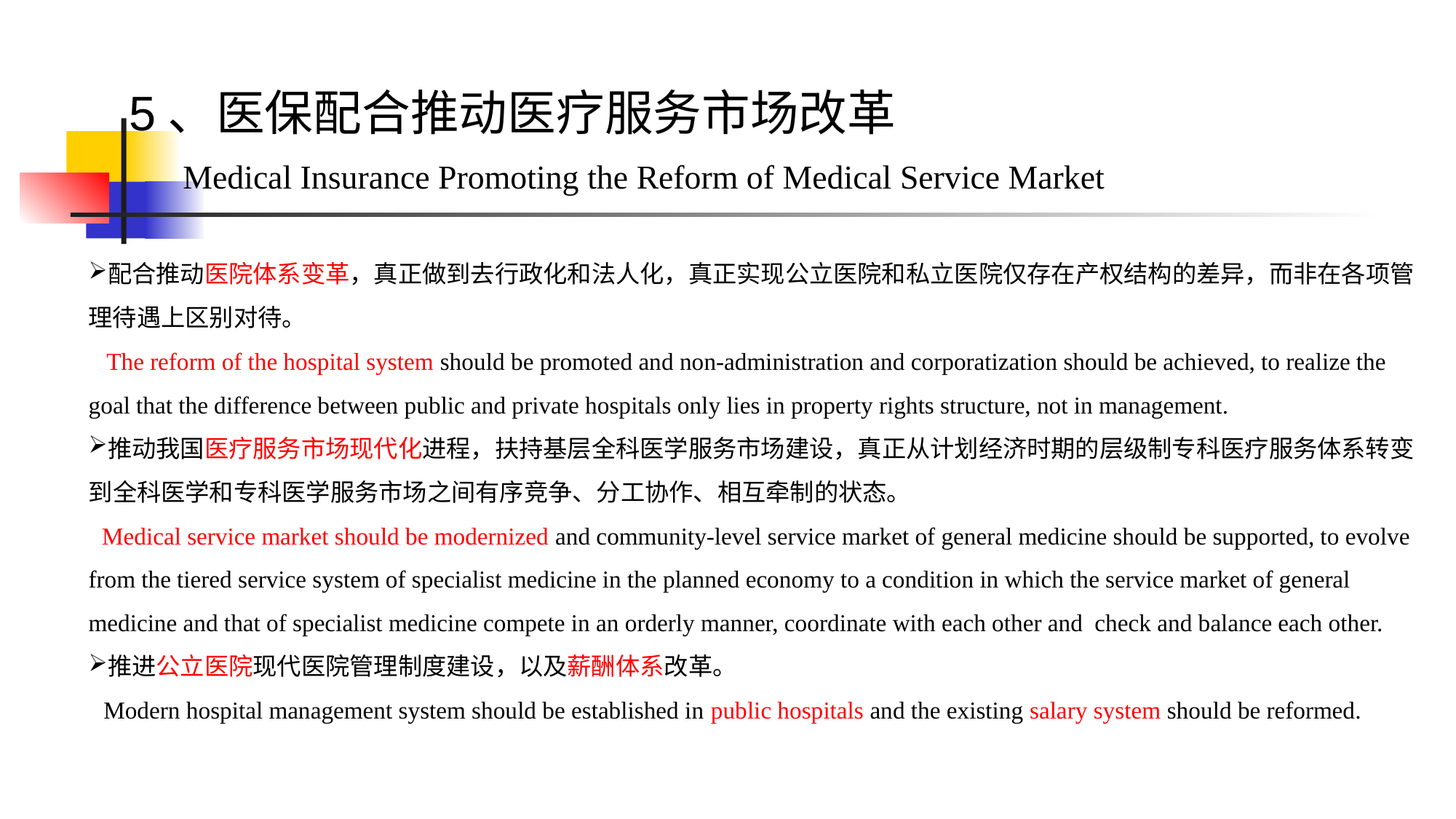

#
5、医保配合推动医疗服务市场改革
    Medical Insurance Promoting the Reform of Medical Service Market

配合推动医院体系变革，真正做到去行政化和法人化，真正实现公立医院和私立医院仅存在产权结构的差异，而非在各项管理待遇上区别对待。
   The reform of the hospital system should be promoted and non-administration and corporatization should be achieved, to realize the goal that the difference between public and private hospitals only lies in property rights structure, not in management.
推动我国医疗服务市场现代化进程，扶持基层全科医学服务市场建设，真正从计划经济时期的层级制专科医疗服务体系转变到全科医学和专科医学服务市场之间有序竞争、分工协作、相互牵制的状态。
  Medical service market should be modernized and community-level service market of general medicine should be supported, to evolve from the tiered service system of specialist medicine in the planned economy to a condition in which the service market of general medicine and that of specialist medicine compete in an orderly manner, coordinate with each other and  check and balance each other.
推进公立医院现代医院管理制度建设，以及薪酬体系改革。
  Modern hospital management system should be established in public hospitals and the existing salary system should be reformed.